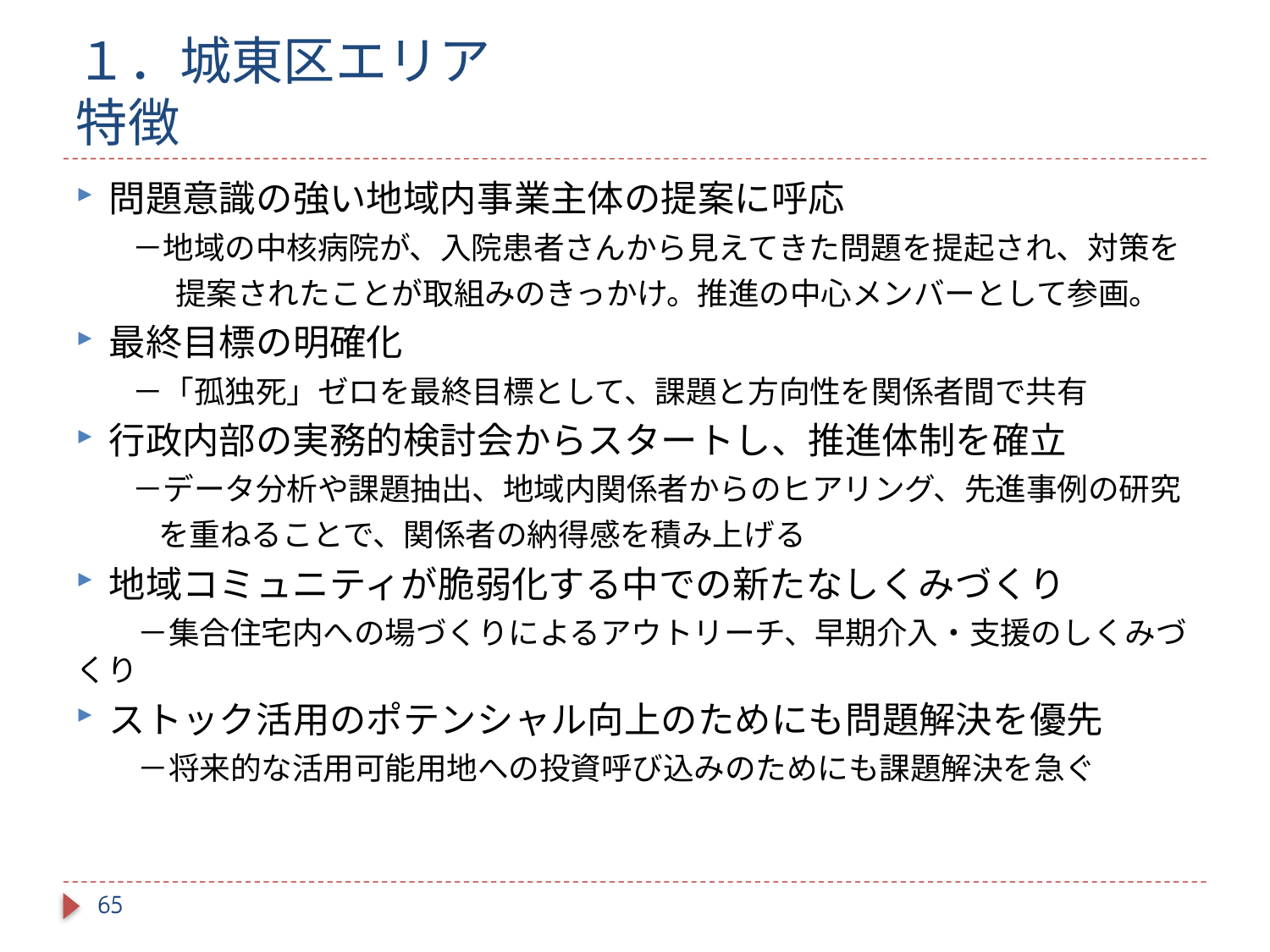

# １．城東区エリア 特徴
問題意識の強い地域内事業主体の提案に呼応
　　－地域の中核病院が、入院患者さんから見えてきた問題を提起され、対策を
　　　 提案されたことが取組みのきっかけ。推進の中心メンバーとして参画。
最終目標の明確化
　　－「孤独死」ゼロを最終目標として、課題と方向性を関係者間で共有
行政内部の実務的検討会からスタートし、推進体制を確立
　　－データ分析や課題抽出、地域内関係者からのヒアリング、先進事例の研究
　　   を重ねることで、関係者の納得感を積み上げる
地域コミュニティが脆弱化する中での新たなしくみづくり
　　－集合住宅内への場づくりによるアウトリーチ、早期介入・支援のしくみづくり
ストック活用のポテンシャル向上のためにも問題解決を優先
　　－将来的な活用可能用地への投資呼び込みのためにも課題解決を急ぐ
65